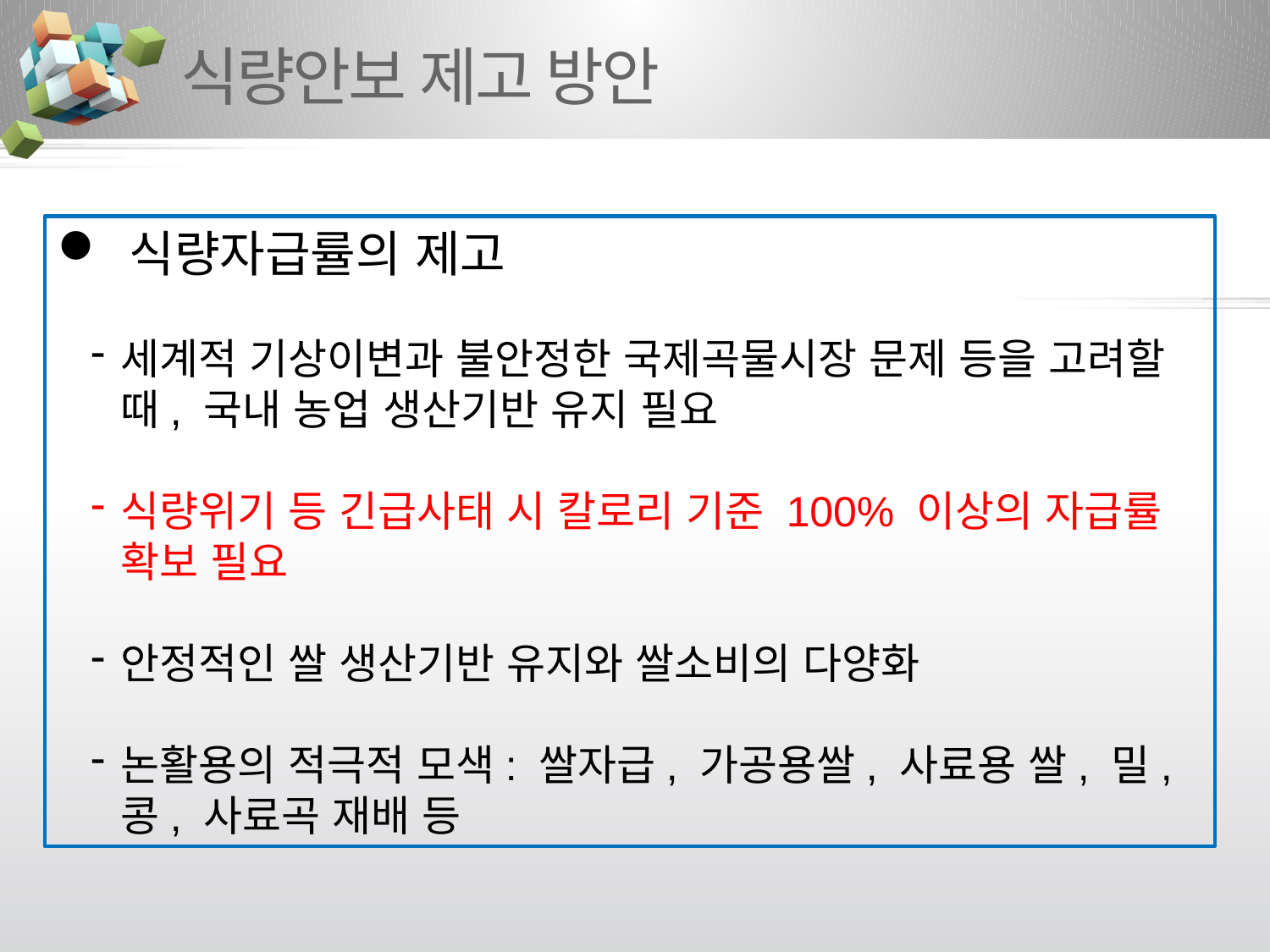

# 식량안보 제고 방안
 식량자급률의 제고

세계적 기상이변과 불안정한 국제곡물시장 문제 등을 고려할 때, 국내 농업 생산기반 유지 필요

식량위기 등 긴급사태 시 칼로리 기준 100% 이상의 자급률 확보 필요

안정적인 쌀 생산기반 유지와 쌀소비의 다양화

논활용의 적극적 모색: 쌀자급, 가공용쌀, 사료용 쌀, 밀, 콩, 사료곡 재배 등